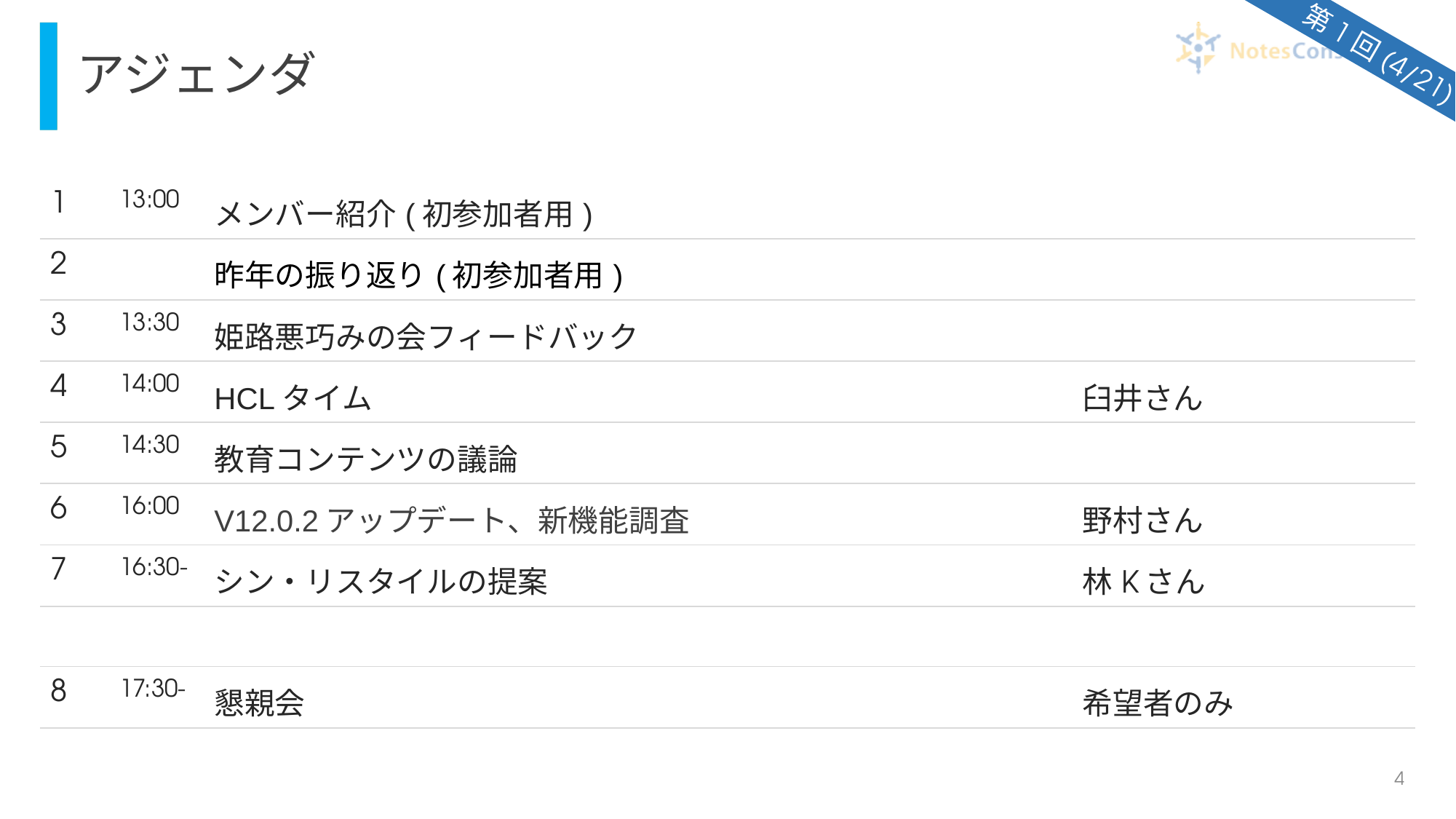

# アジェンダ
第1回(4/21)
| 1 | 13:00 | メンバー紹介(初参加者用) |  |
| --- | --- | --- | --- |
| 2 |  | 昨年の振り返り(初参加者用) |  |
| 3 | 13:30 | 姫路悪巧みの会フィードバック |  |
| 4 | 14:00 | HCLタイム | 臼井さん |
| 5 | 14:30 | 教育コンテンツの議論 |  |
| 6 | 16:00 | V12.0.2アップデート、新機能調査 | 野村さん |
| 7 | 16:30- | シン・リスタイルの提案 | 林Kさん |
|  |  |  |  |
| 8 | 17:30- | 懇親会 | 希望者のみ |
4